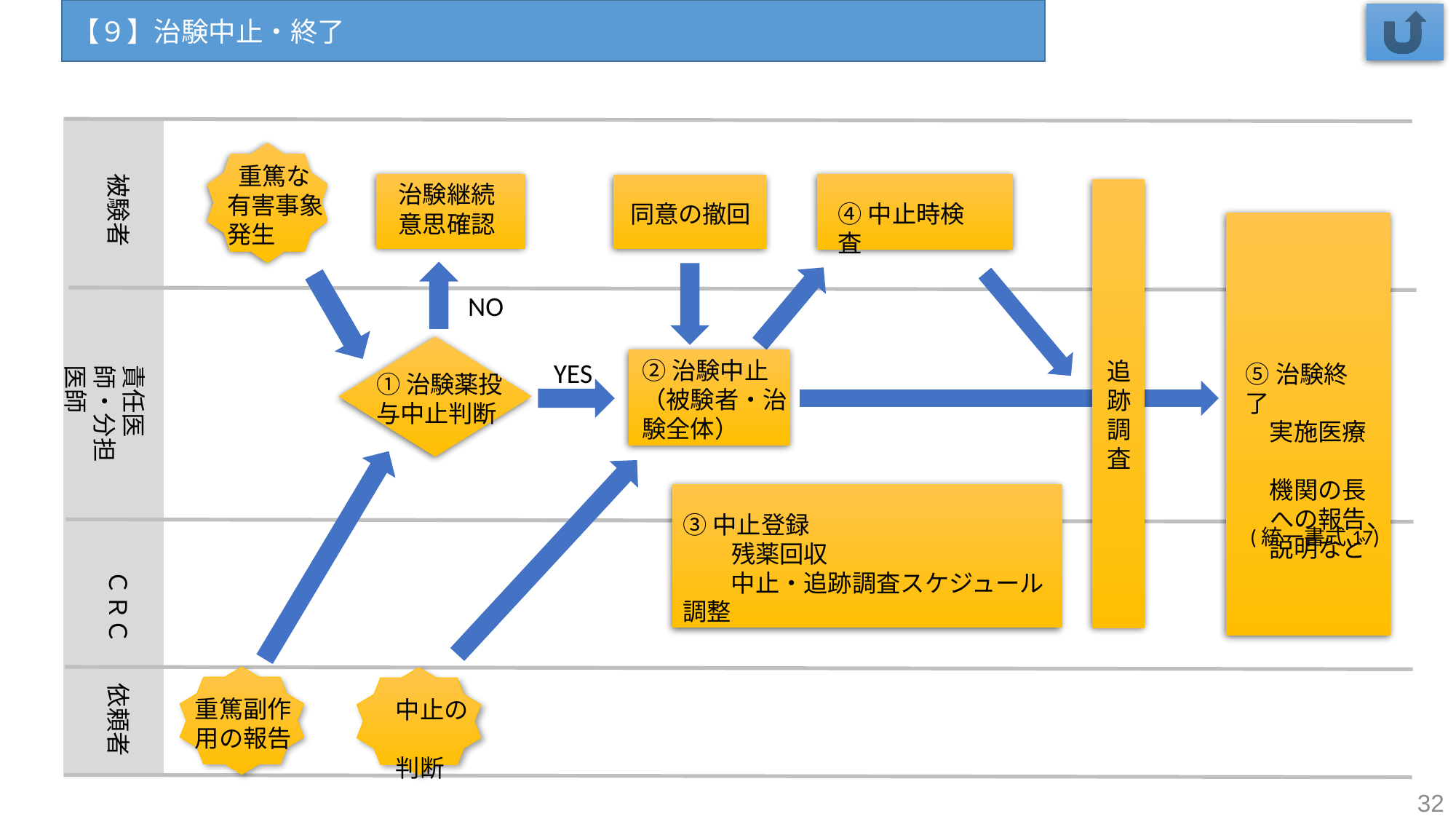

【９】治験中止・終了

 重篤な
有害事象発生
被験者

治験継続
意思確認

同意の撤回
④中止時検査

NO

①治験薬投与中止判断

②治験中止
（被験者・治験全体）
YES
追跡調査
⑤治験終了
　実施医療
　機関の長
　への報告、
　説明など
責任医師・分担医師

③中止登録
　　残薬回収
　　中止・追跡調査スケジュール調整
(統一書式17)

ＣＲＣ

重篤副作用の報告

　中止の
　判断
依頼者